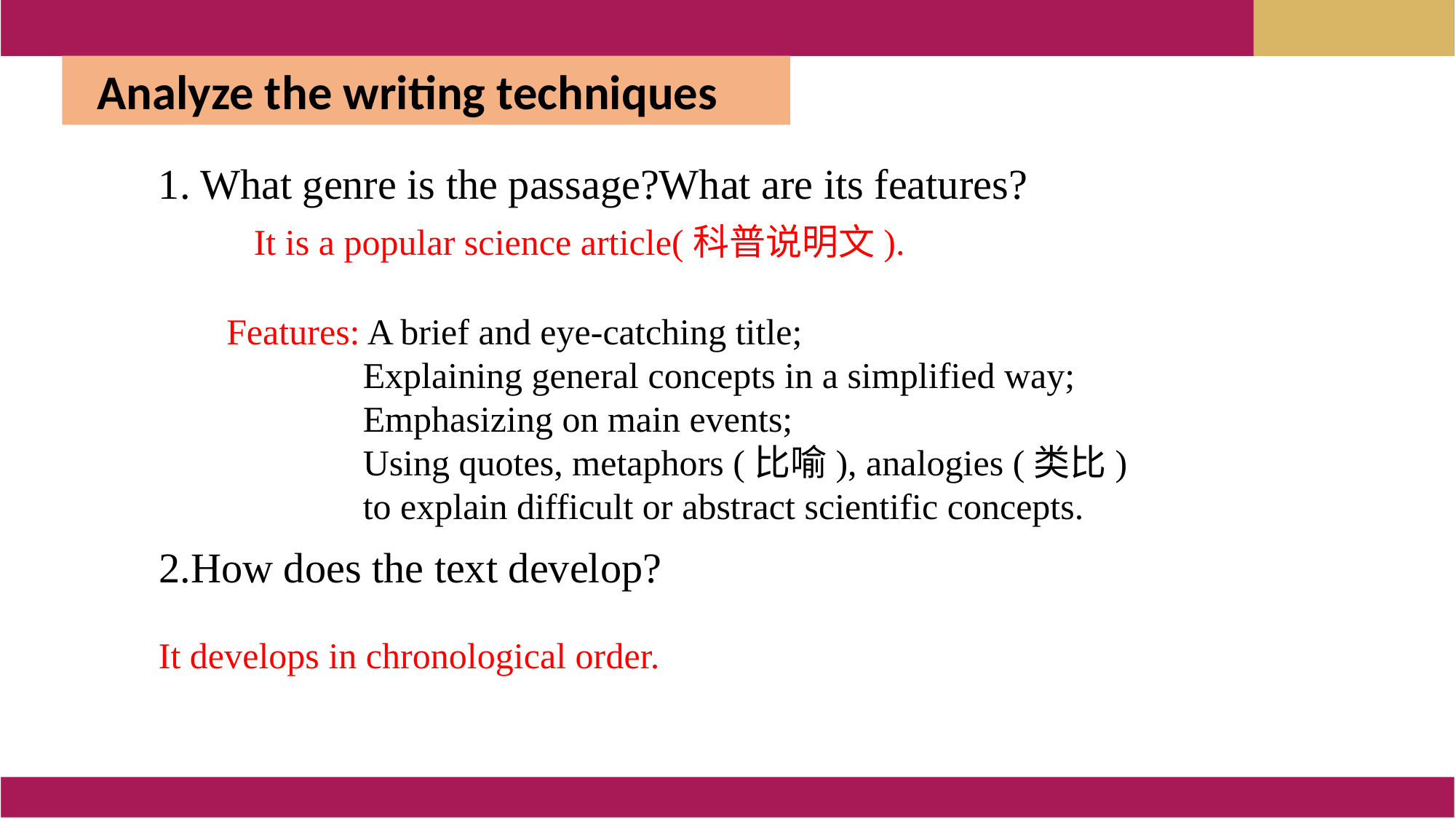

Analyze the writing techniques
1. What genre is the passage?What are its features?
It is a popular science article(科普说明文).

Features: A brief and eye-catching title;
               Explaining general concepts in a simplified way;
               Emphasizing on main events;
               Using quotes, metaphors (比喻), analogies (类比)
               to explain difficult or abstract scientific concepts.
2.How does the text develop?

It develops in chronological order.